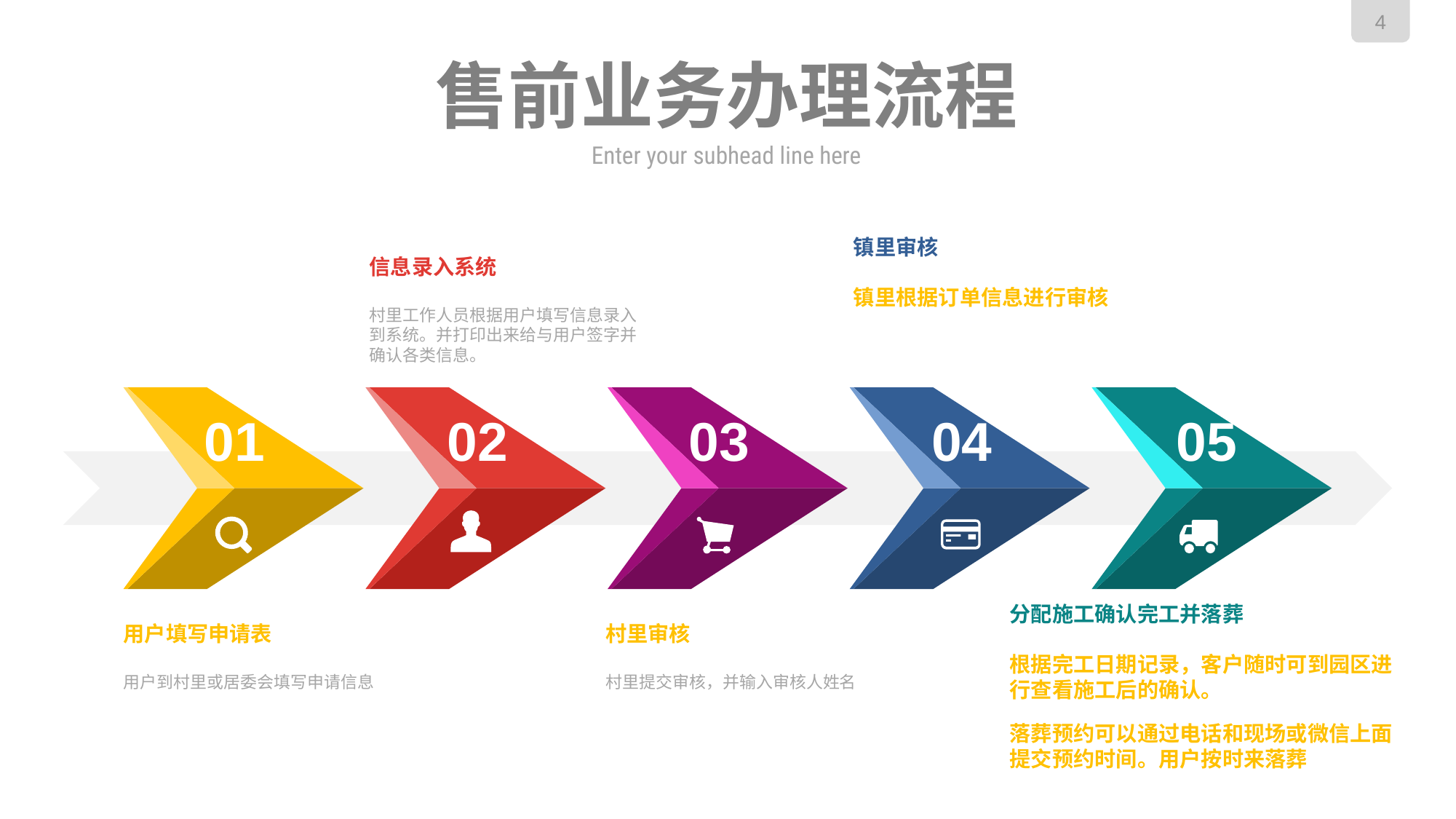

# 售前业务办理流程
Enter your subhead line here
镇里审核
镇里根据订单信息进行审核
信息录入系统
村里工作人员根据用户填写信息录入到系统。并打印出来给与用户签字并确认各类信息。

01

02

03

04

05

分配施工确认完工并落葬
根据完工日期记录，客户随时可到园区进行查看施工后的确认。
落葬预约可以通过电话和现场或微信上面提交预约时间。用户按时来落葬
用户填写申请表
用户到村里或居委会填写申请信息
村里审核
村里提交审核，并输入审核人姓名